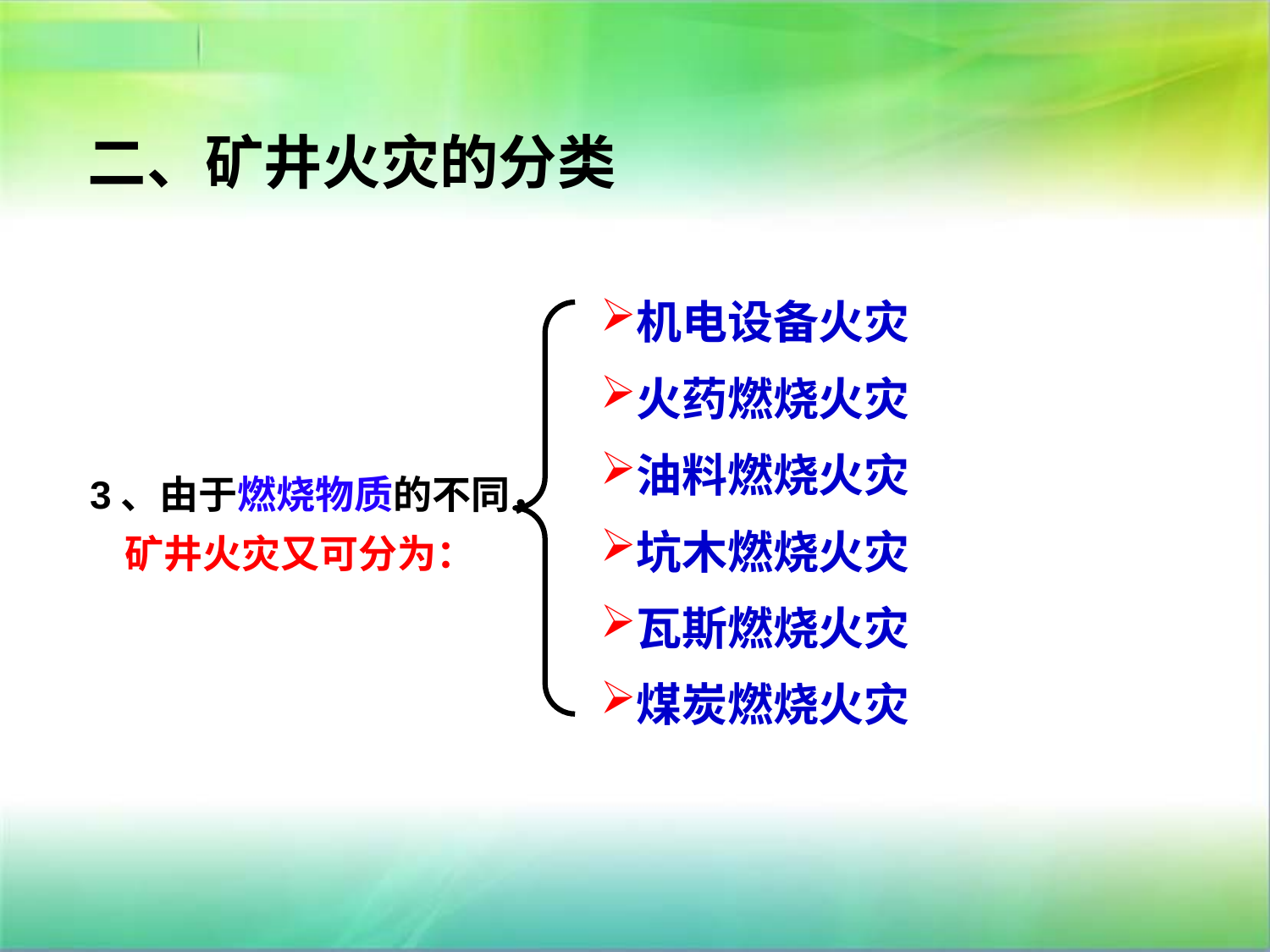

# 二、矿井火灾的分类
机电设备火灾
火药燃烧火灾
油料燃烧火灾
坑木燃烧火灾
瓦斯燃烧火灾
煤炭燃烧火灾

3、由于燃烧物质的不同，
矿井火灾又可分为：